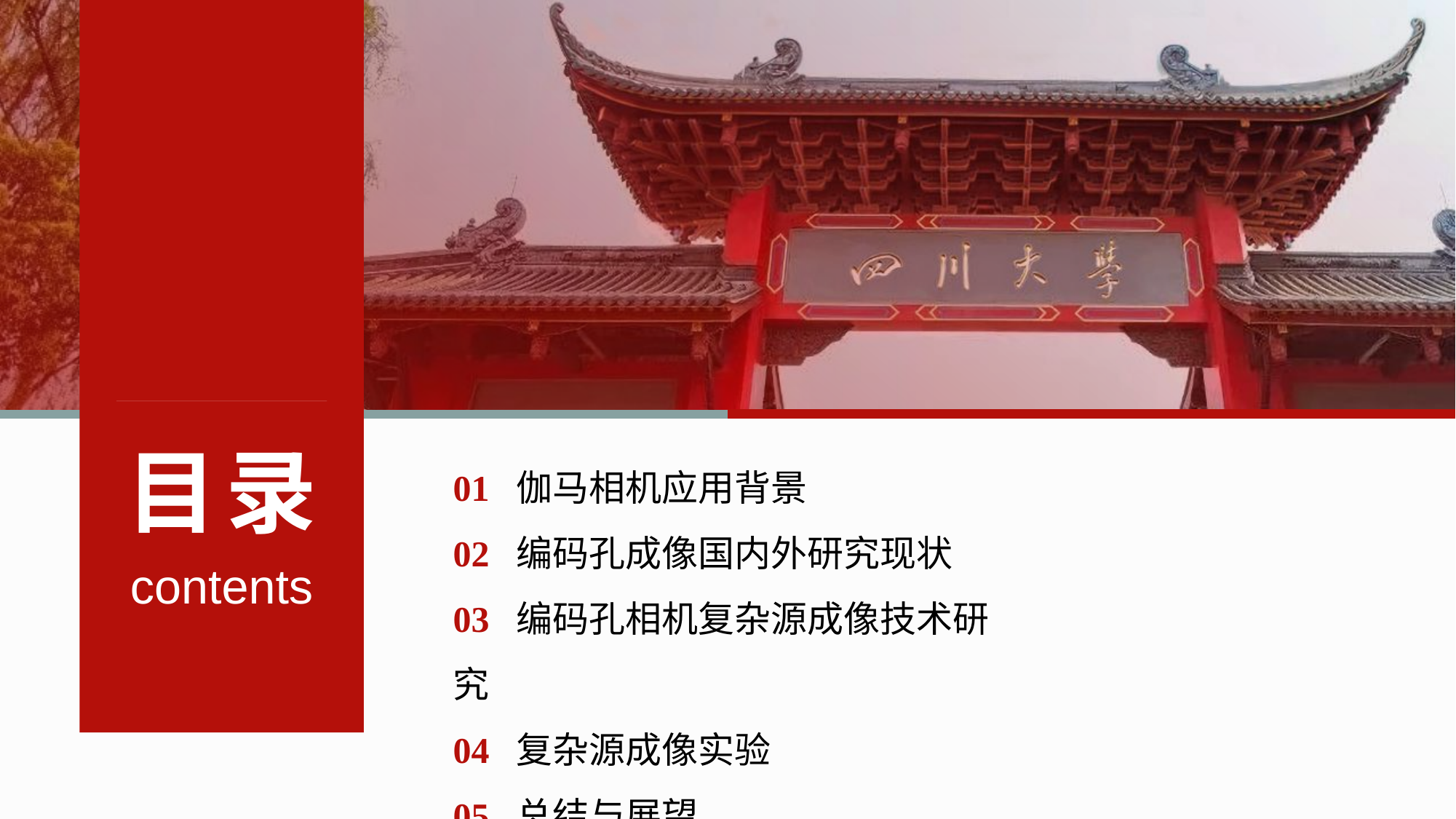

01  伽马相机应用背景
02  编码孔成像国内外研究现状
03  编码孔相机复杂源成像技术研究
04  复杂源成像实验
05  总结与展望